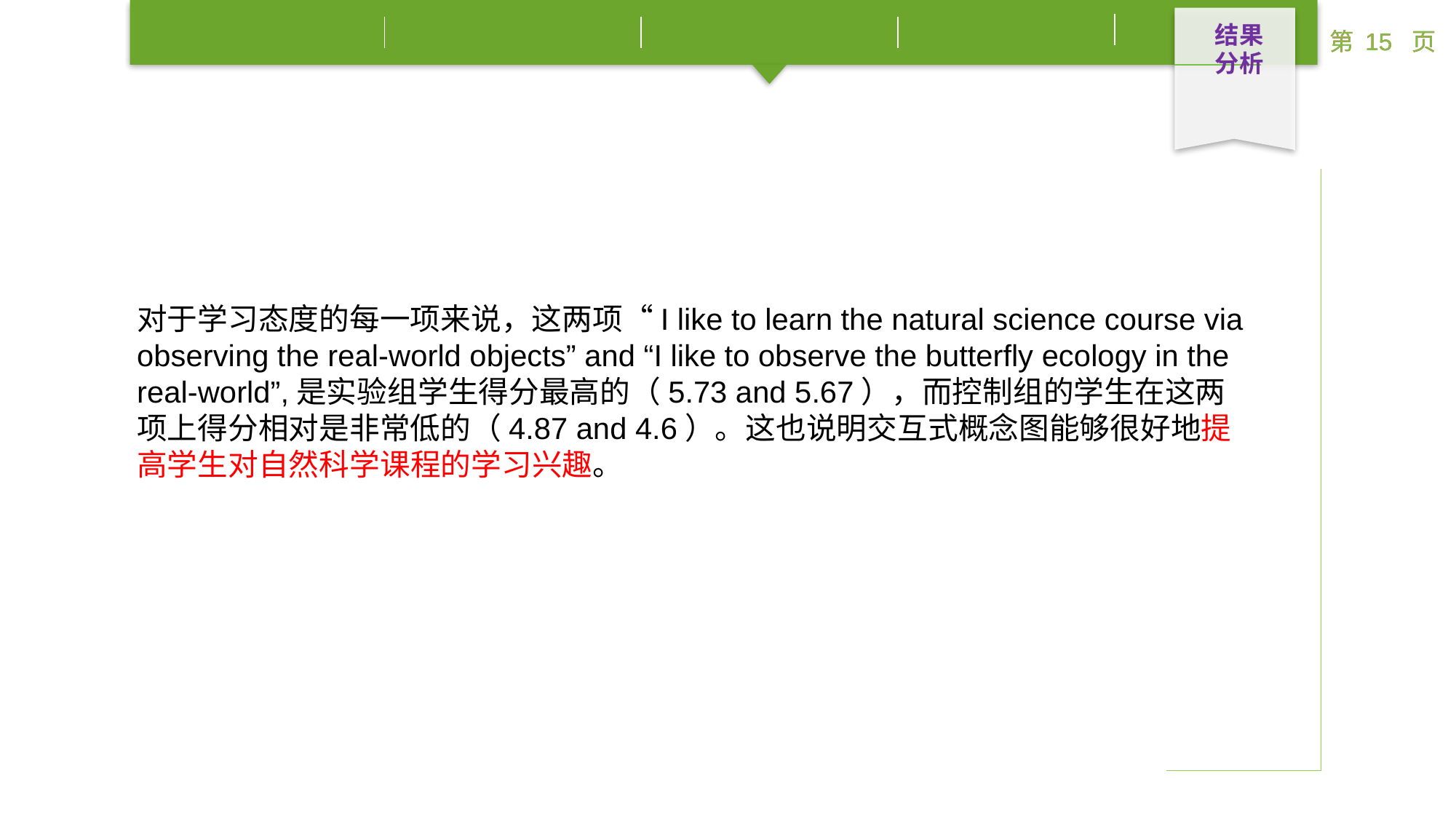

结果分析
对于学习态度的每一项来说，这两项“I like to learn the natural science course via observing the real-world objects” and “I like to observe the butterfly ecology in the real-world”,是实验组学生得分最高的（5.73 and 5.67），而控制组的学生在这两项上得分相对是非常低的（4.87 and 4.6）。这也说明交互式概念图能够很好地提高学生对自然科学课程的学习兴趣。